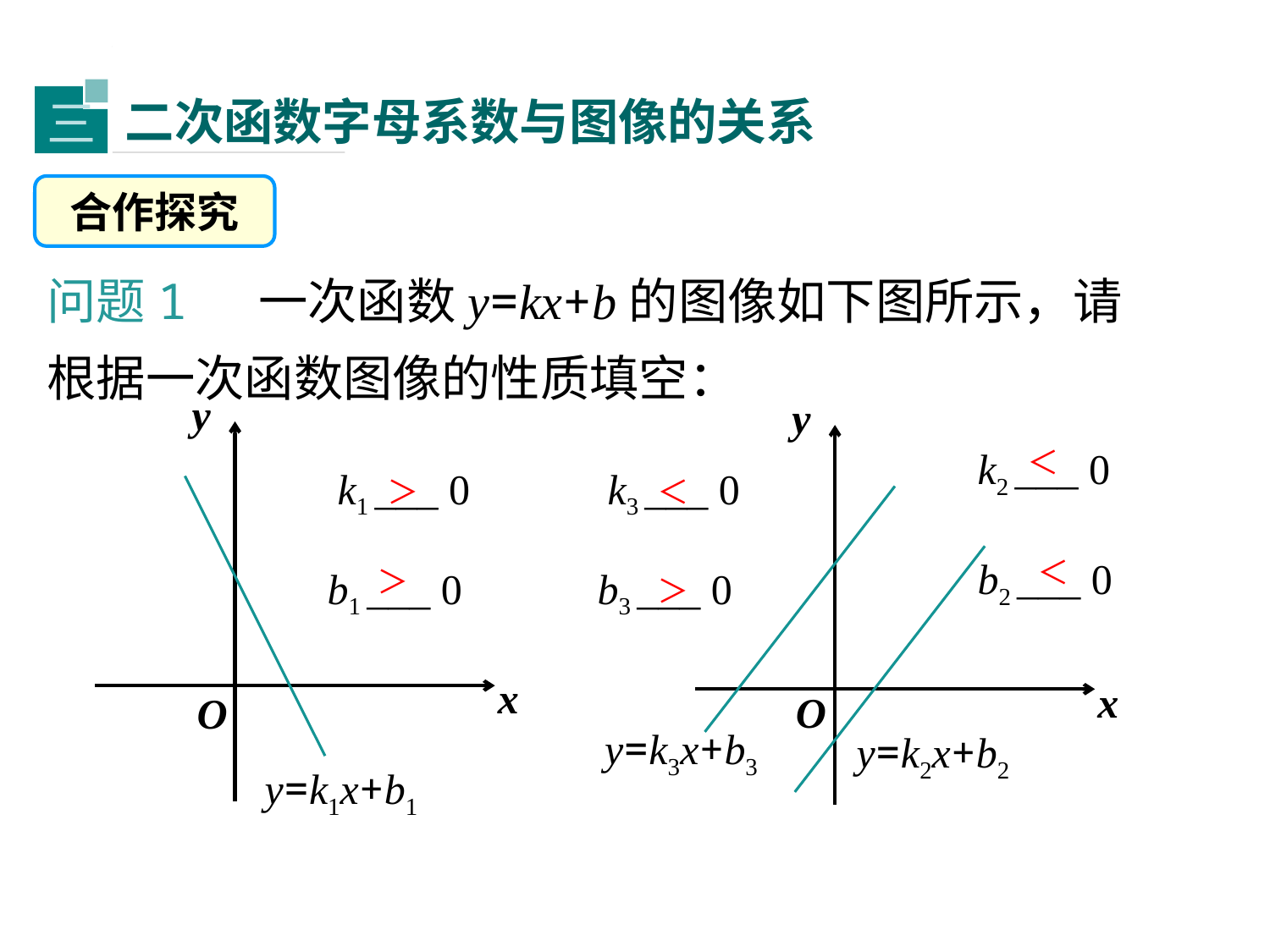

二次函数字母系数与图像的关系
三

合作探究
问题1  一次函数y=kx+b的图像如下图所示，请根据一次函数图像的性质填空：
y
x
O
y=k1x+b1
y
x
O
y=k3x+b3
y=k2x+b2
k2 ___ 0
b2 ___ 0
＜
k1 ___ 0
b1 ___ 0
k3 ___ 0
b3 ___ 0
＞
＜
＜
＞
＞